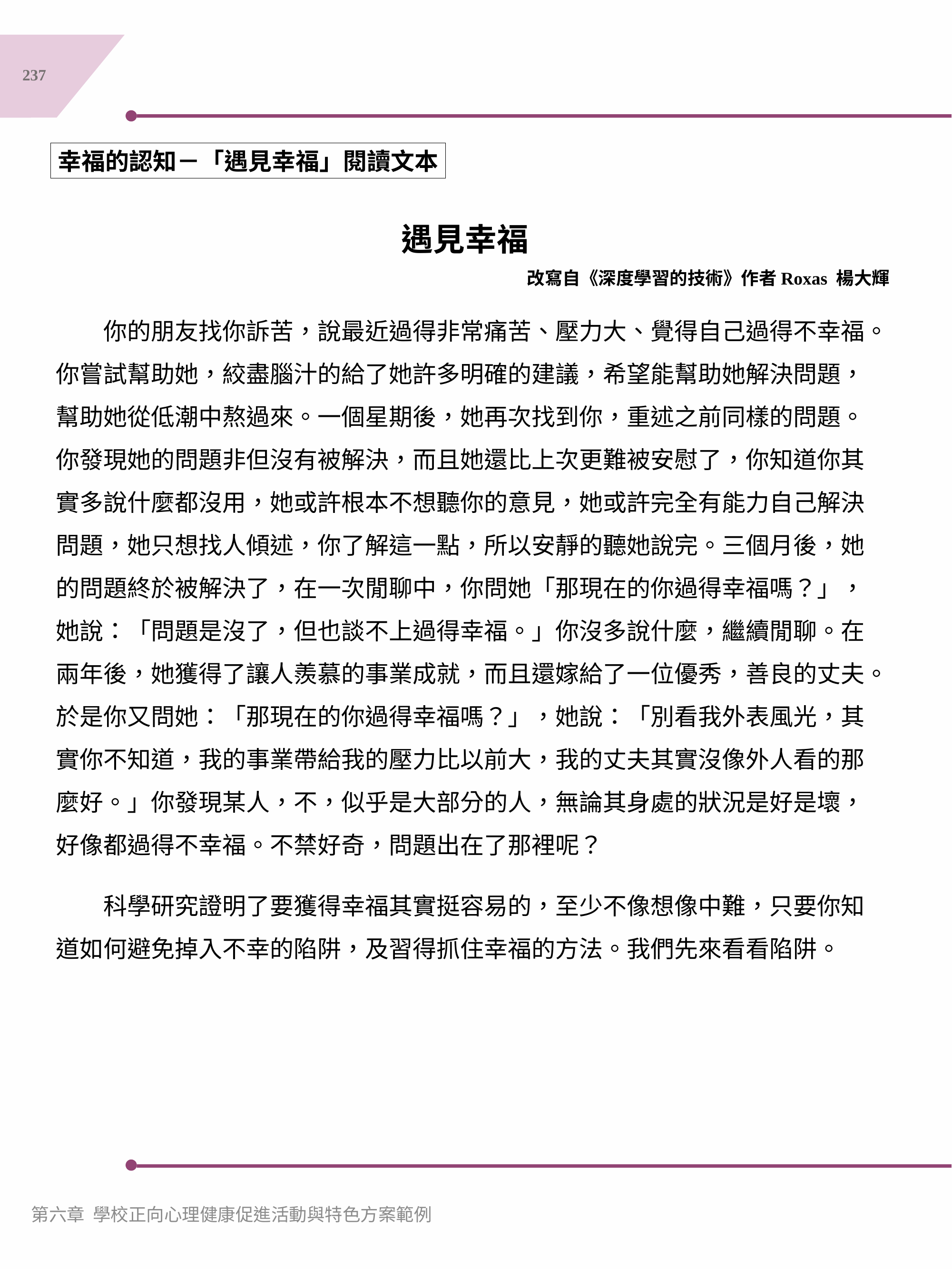

237
幸福的認知－「遇見幸福」閱讀文本
遇見幸福
改寫自《深度學習的技術》作者Roxas 楊大輝
　　你的朋友找你訴苦，說最近過得非常痛苦、壓力大、覺得自己過得不幸福。你嘗試幫助她，絞盡腦汁的給了她許多明確的建議，希望能幫助她解決問題，幫助她從低潮中熬過來。一個星期後，她再次找到你，重述之前同樣的問題。你發現她的問題非但沒有被解決，而且她還比上次更難被安慰了，你知道你其實多說什麼都沒用，她或許根本不想聽你的意見，她或許完全有能力自己解決問題，她只想找人傾述，你了解這一點，所以安靜的聽她說完。三個月後，她的問題終於被解決了，在一次閒聊中，你問她「那現在的你過得幸福嗎？」，她說：「問題是沒了，但也談不上過得幸福。」你沒多說什麼，繼續閒聊。在兩年後，她獲得了讓人羨慕的事業成就，而且還嫁給了一位優秀，善良的丈夫。於是你又問她：「那現在的你過得幸福嗎？」，她說：「別看我外表風光，其實你不知道，我的事業帶給我的壓力比以前大，我的丈夫其實沒像外人看的那麼好。」你發現某人，不，似乎是大部分的人，無論其身處的狀況是好是壞，好像都過得不幸福。不禁好奇，問題出在了那裡呢？
　　科學研究證明了要獲得幸福其實挺容易的，至少不像想像中難，只要你知道如何避免掉入不幸的陷阱，及習得抓住幸福的方法。我們先來看看陷阱。
第六章  學校正向心理健康促進活動與特色方案範例